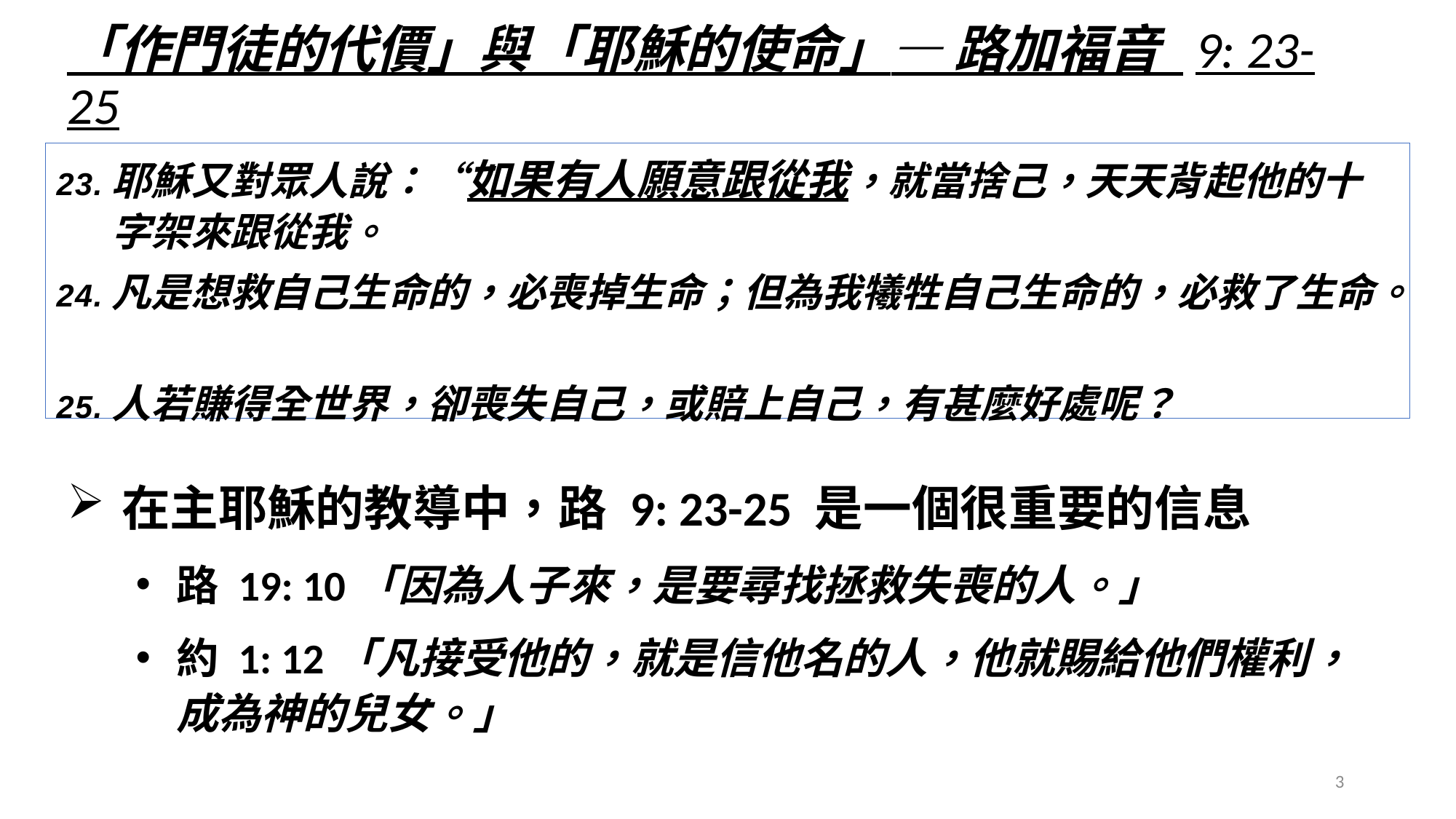

# 「作門徒的代價」與「耶穌的使命」— 路加福音  9: 23-25
耶穌又對眾人說：“如果有人願意跟從我，就當捨己，天天背起他的十字架來跟從我。
凡是想救自己生命的，必喪掉生命；但為我犧牲自己生命的，必救了生命。
人若賺得全世界，卻喪失自己，或賠上自己，有甚麼好處呢？
在主耶穌的教導中，路 9: 23-25 是一個很重要的信息
路 19: 10「因為人子來，是要尋找拯救失喪的人。」
約 1: 12「凡接受他的，就是信他名的人，他就賜給他們權利，成為神的兒女。」
3